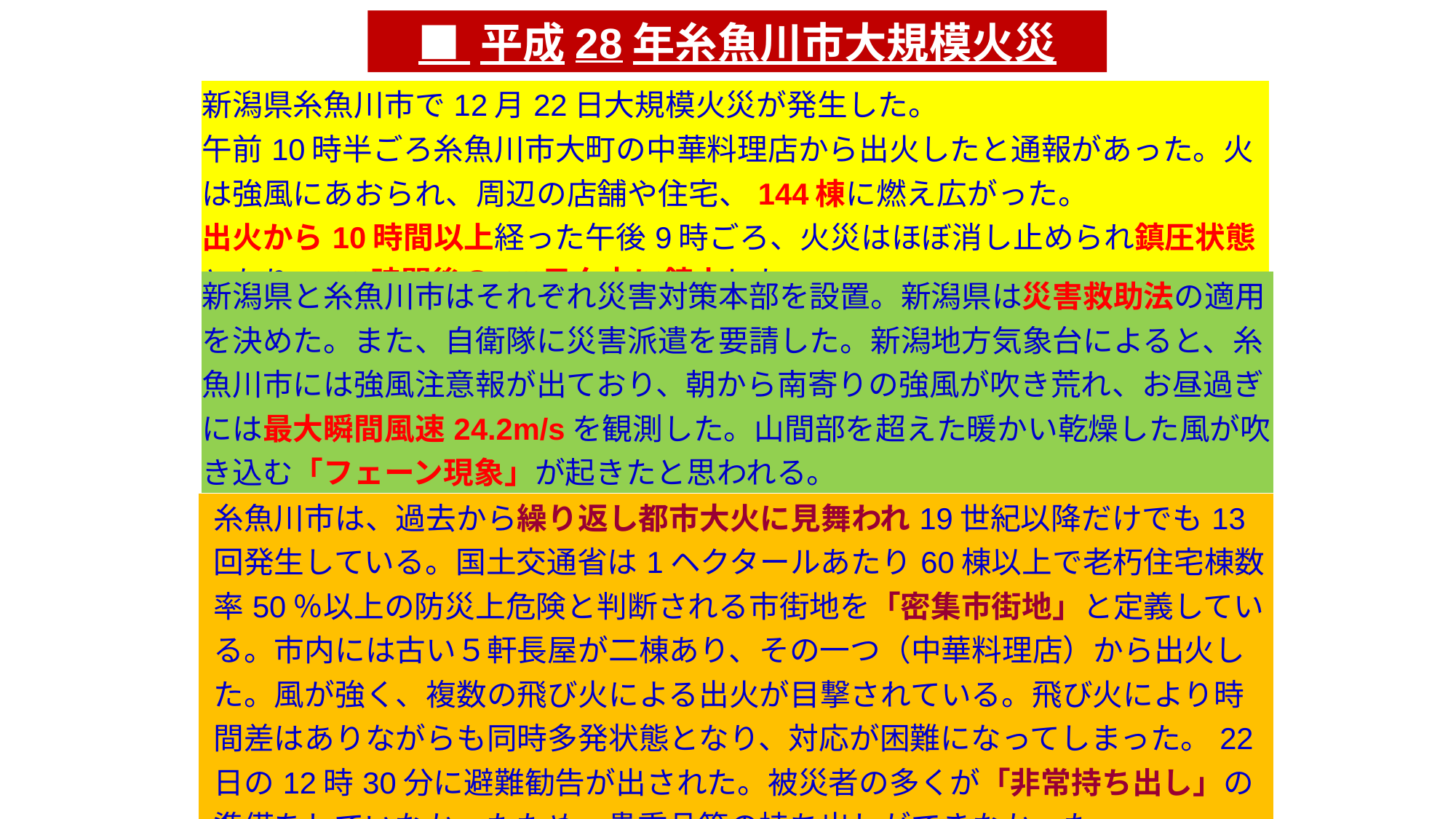

■ 平成28年糸魚川市大規模火災
| 新潟県糸魚川市で12月22日大規模火災が発生した。 午前10時半ごろ糸魚川市大町の中華料理店から出火したと通報があった。火は強風にあおられ、周辺の店舗や住宅、144棟に燃え広がった。 出火から10時間以上経った午後9時ごろ、火災はほぼ消し止められ鎮圧状態となり、30時間後の23日夕方に鎮火した。 |
| --- |
| 新潟県と糸魚川市はそれぞれ災害対策本部を設置。新潟県は災害救助法の適用を決めた。また、自衛隊に災害派遣を要請した。新潟地方気象台によると、糸魚川市には強風注意報が出ており、朝から南寄りの強風が吹き荒れ、お昼過ぎには最大瞬間風速24.2m/sを観測した。山間部を超えた暖かい乾燥した風が吹き込む「フェーン現象」が起きたと思われる。 |
| --- |
| 糸魚川市は、過去から繰り返し都市大火に見舞われ19世紀以降だけでも13回発生している。国土交通省は1ヘクタールあたり60棟以上で老朽住宅棟数率50％以上の防災上危険と判断される市街地を「密集市街地」と定義している。市内には古い５軒長屋が二棟あり、その一つ（中華料理店）から出火した。風が強く、複数の飛び火による出火が目撃されている。飛び火により時間差はありながらも同時多発状態となり、対応が困難になってしまった。22日の12時30分に避難勧告が出された。被災者の多くが「非常持ち出し」の準備をしていなかったため、貴重品等の持ち出しができなかった。 |
| --- |